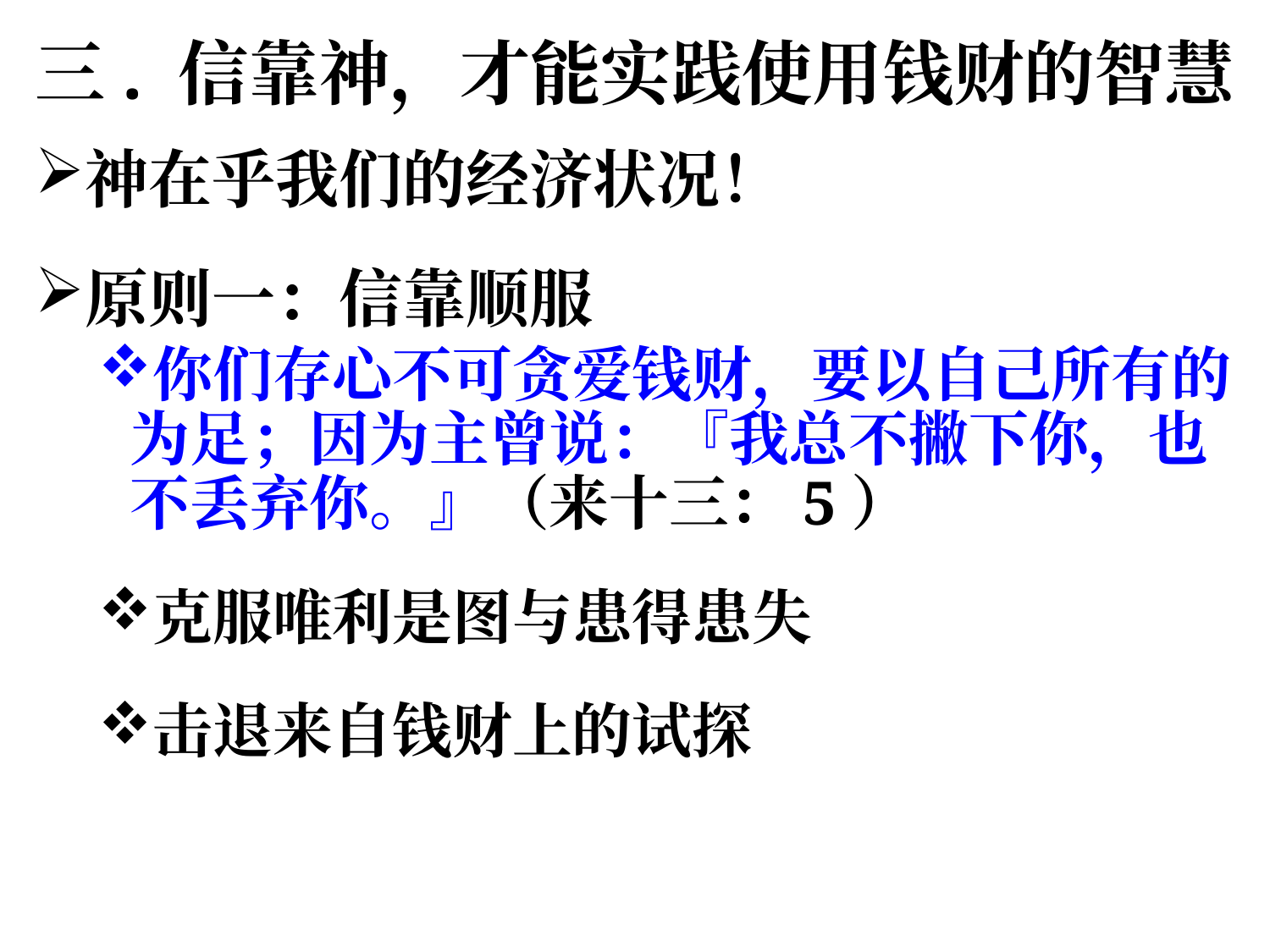

# 三. 信靠神，才能实践使用钱财的智慧
神在乎我们的经济状况！

原则一：信靠顺服
你们存心不可贪爱钱财，要以自己所有的为足；因为主曾说：『我总不撇下你，也不丢弃你。』（来十三：5）

克服唯利是图与患得患失

击退来自钱财上的试探